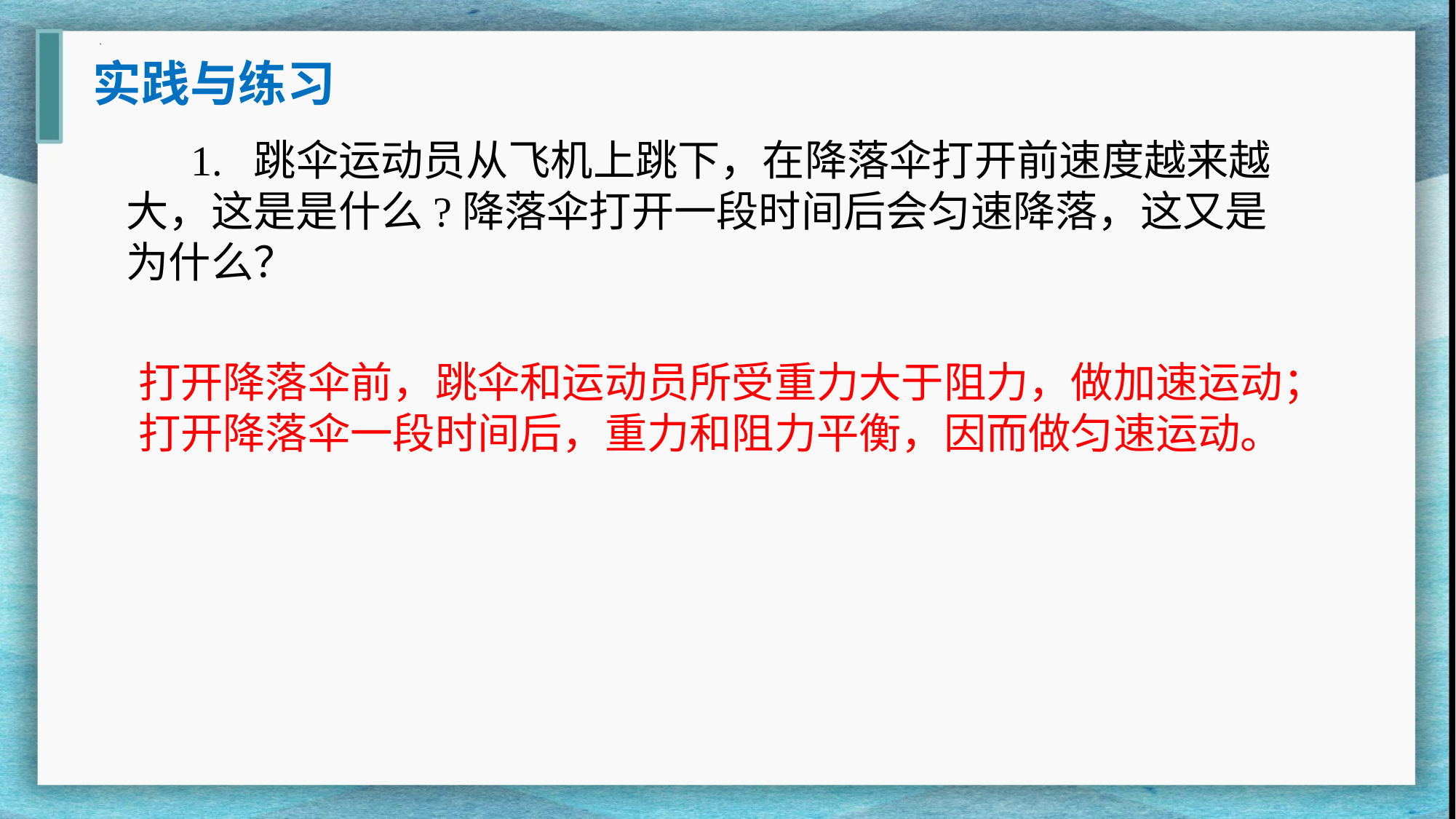

实践与练习
1.  跳伞运动员从飞机上跳下，在降落伞打开前速度越来越大，这是是什么?降落伞打开一段时间后会匀速降落，这又是为什么？
打开降落伞前，跳伞和运动员所受重力大于阻力，做加速运动；
打开降落伞一段时间后，重力和阻力平衡，因而做匀速运动。